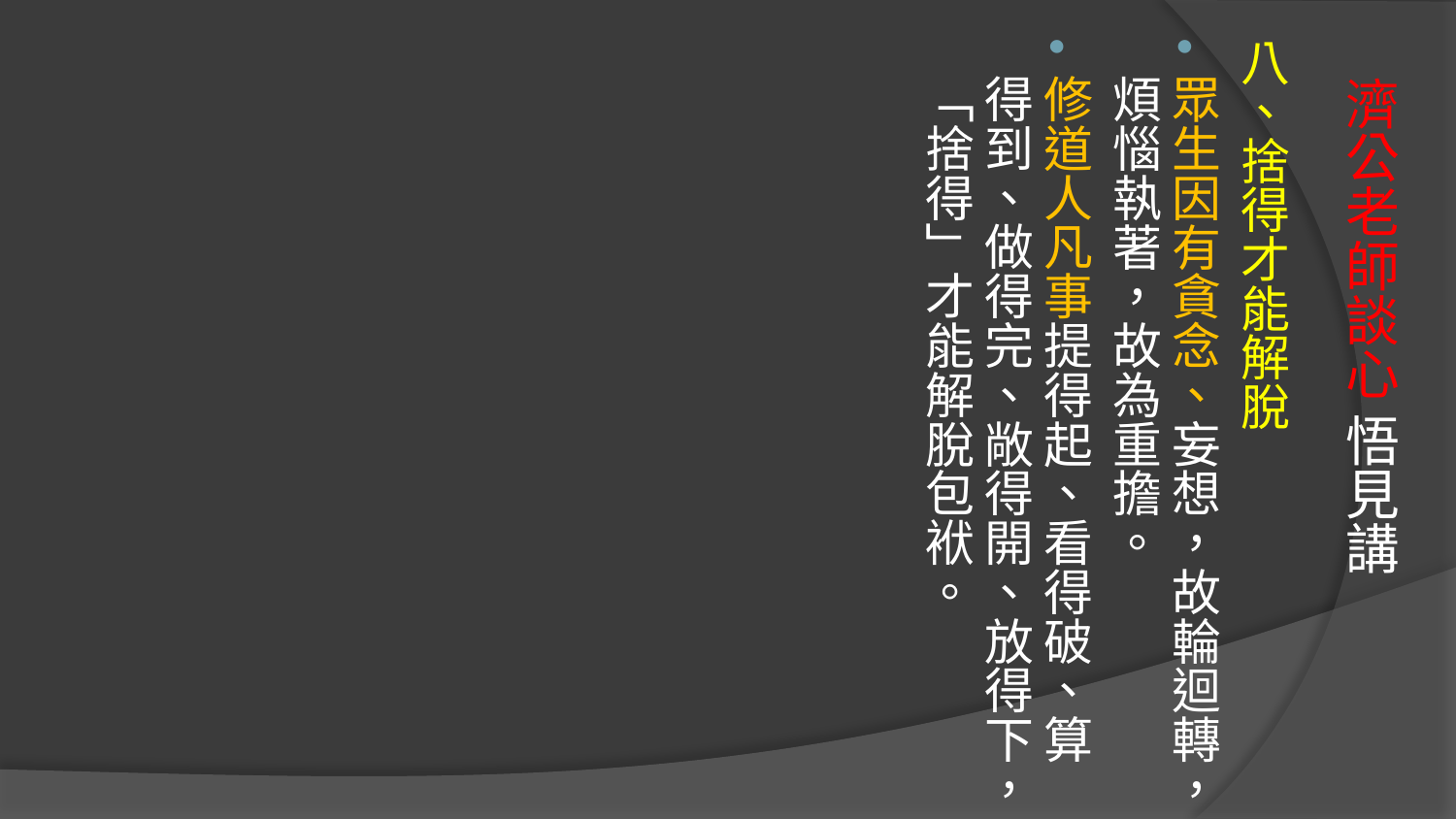

八、捨得才能解脫
眾生因有貪念、妄想，故輪迴轉，煩惱執著，故為重擔。
修道人凡事提得起、看得破、算得到、做得完、敞得開、放得下，「捨得」才能解脫包袱。

# 濟公老師談心 悟見講